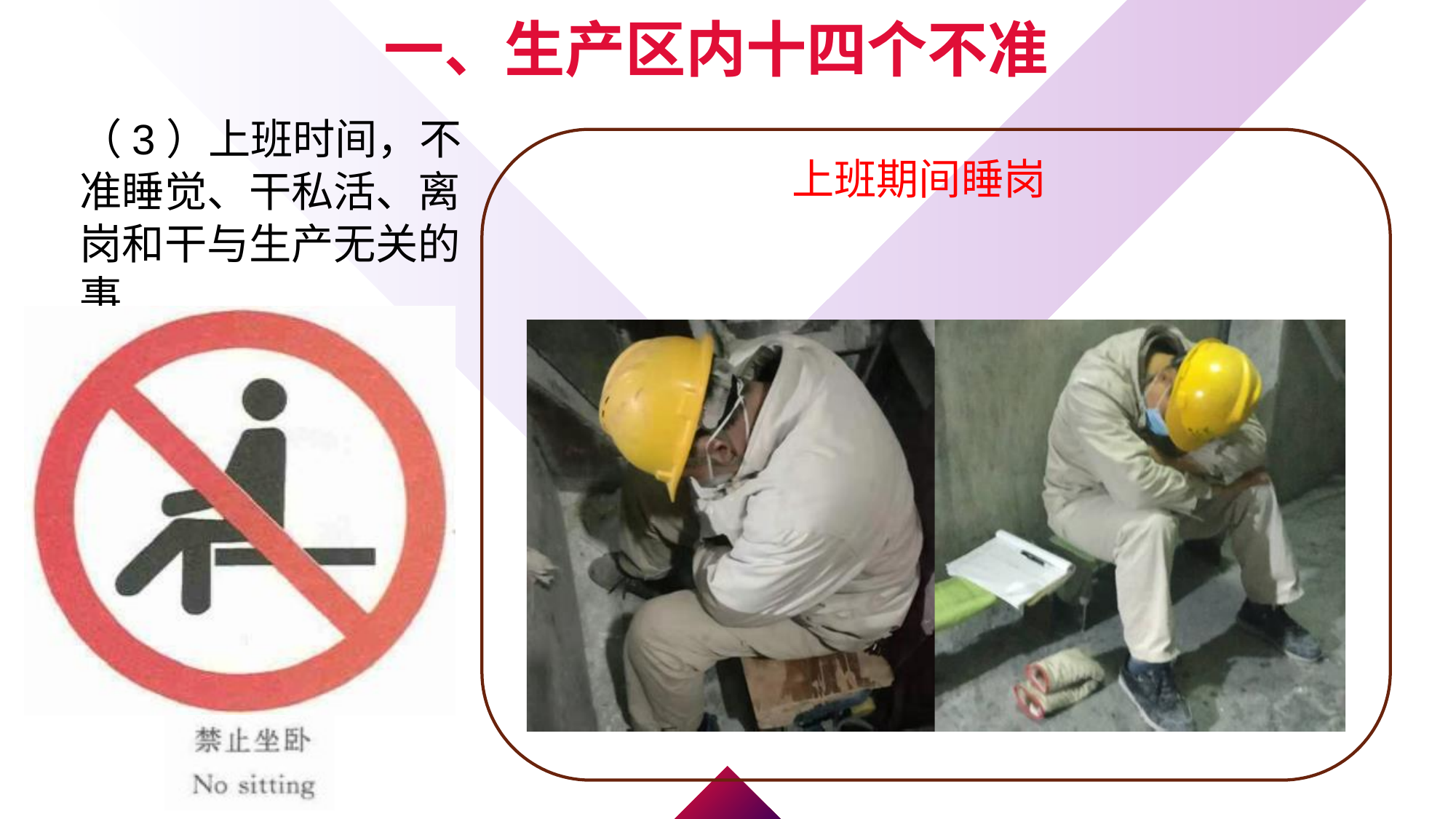

一、生产区内十四个不准
（3）上班时间，不准睡觉、干私活、离岗和干与生产无关的事

上班期间睡岗